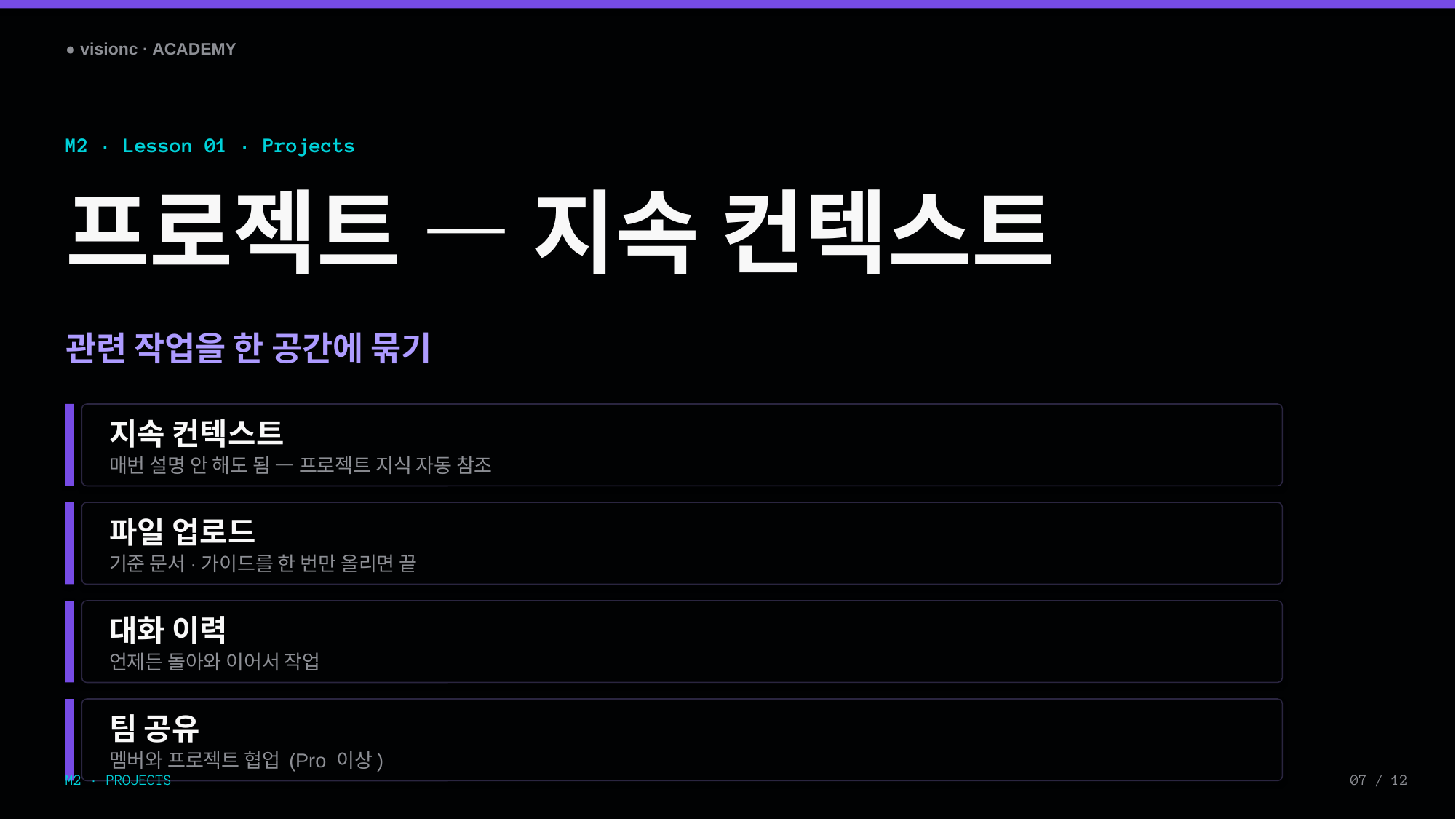

● visionc · ACADEMY
M2 · Lesson 01 · Projects
프로젝트 — 지속 컨텍스트
관련 작업을 한 공간에 묶기

지속 컨텍스트
매번 설명 안 해도 됨 — 프로젝트 지식 자동 참조

파일 업로드
기준 문서·가이드를 한 번만 올리면 끝

대화 이력
언제든 돌아와 이어서 작업

팀 공유
멤버와 프로젝트 협업 (Pro 이상)
M2 · PROJECTS
07 / 12